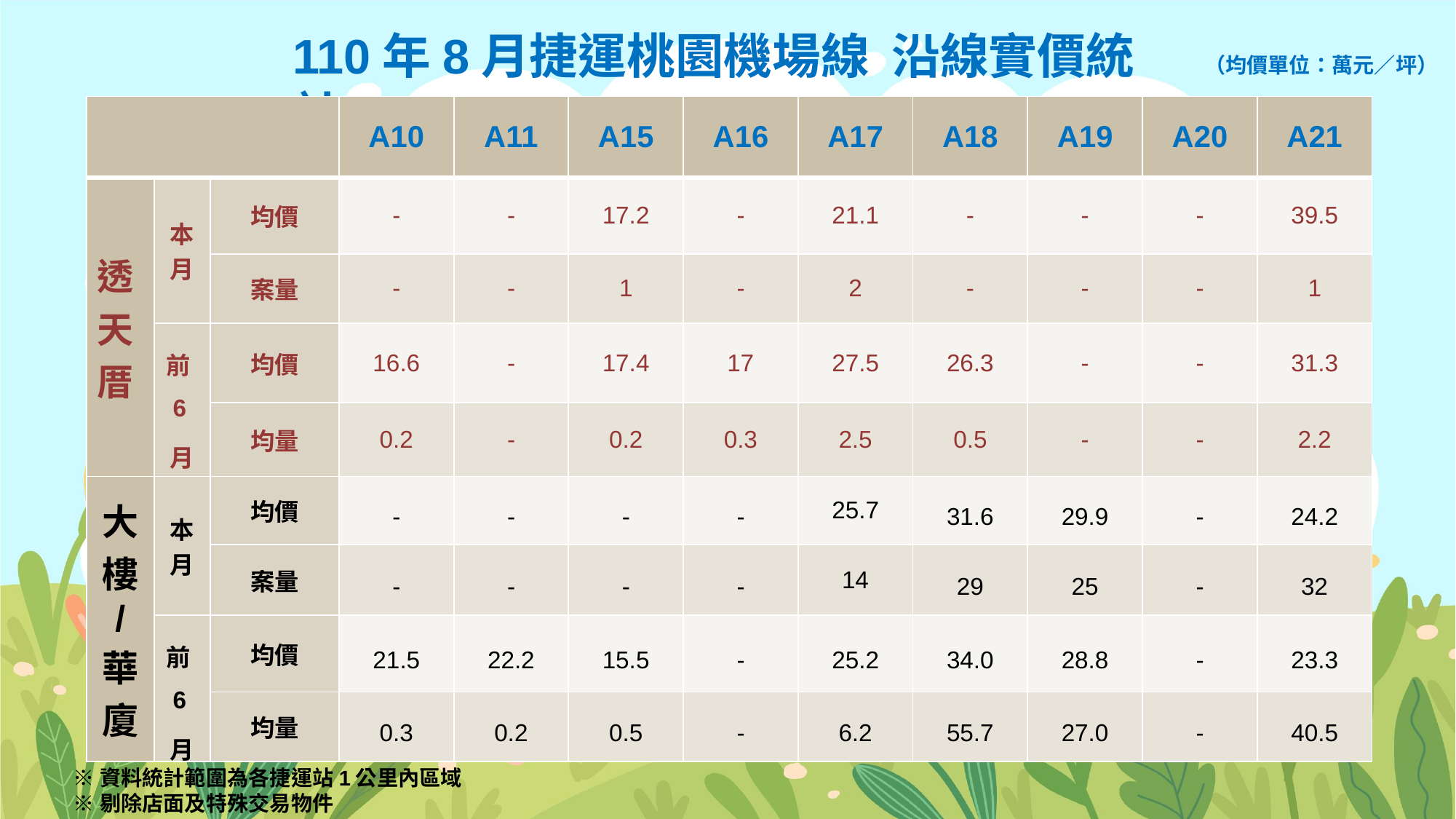

110年8月捷運桃園機場線  沿線實價統計
（均價單位：萬元／坪）
|  |  |  | A10 | A11 | A15 | A16 | A17 | A18 | A19 | A20 | A21 |
| --- | --- | --- | --- | --- | --- | --- | --- | --- | --- | --- | --- |
| 透天厝 | 本月 | 均價 | - | - | 17.2 | - | 21.1 | - | - | - | 39.5 |
|  |  | 案量 | - | - | 1 | - | 2 | - | - | - | 1 |
|  | 前6月 | 均價 | 16.6 | - | 17.4 | 17 | 27.5 | 26.3 | - | - | 31.3 |
|  |  | 均量 | 0.2 | - | 0.2 | 0.3 | 2.5 | 0.5 | - | - | 2.2 |
| 大樓 / 華廈 | 本月 | 均價 | - | - | - | - | 25.7 | 31.6 | 29.9 | - | 24.2 |
|  |  | 案量 | - | - | - | - | 14 | 29 | 25 | - | 32 |
|  | 前6月 | 均價 | 21.5 | 22.2 | 15.5 | - | 25.2 | 34.0 | 28.8 | - | 23.3 |
|  |  | 均量 | 0.3 | 0.2 | 0.5 | - | 6.2 | 55.7 | 27.0 | - | 40.5 |
※資料統計範圍為各捷運站1公里內區域
※剔除店面及特殊交易物件